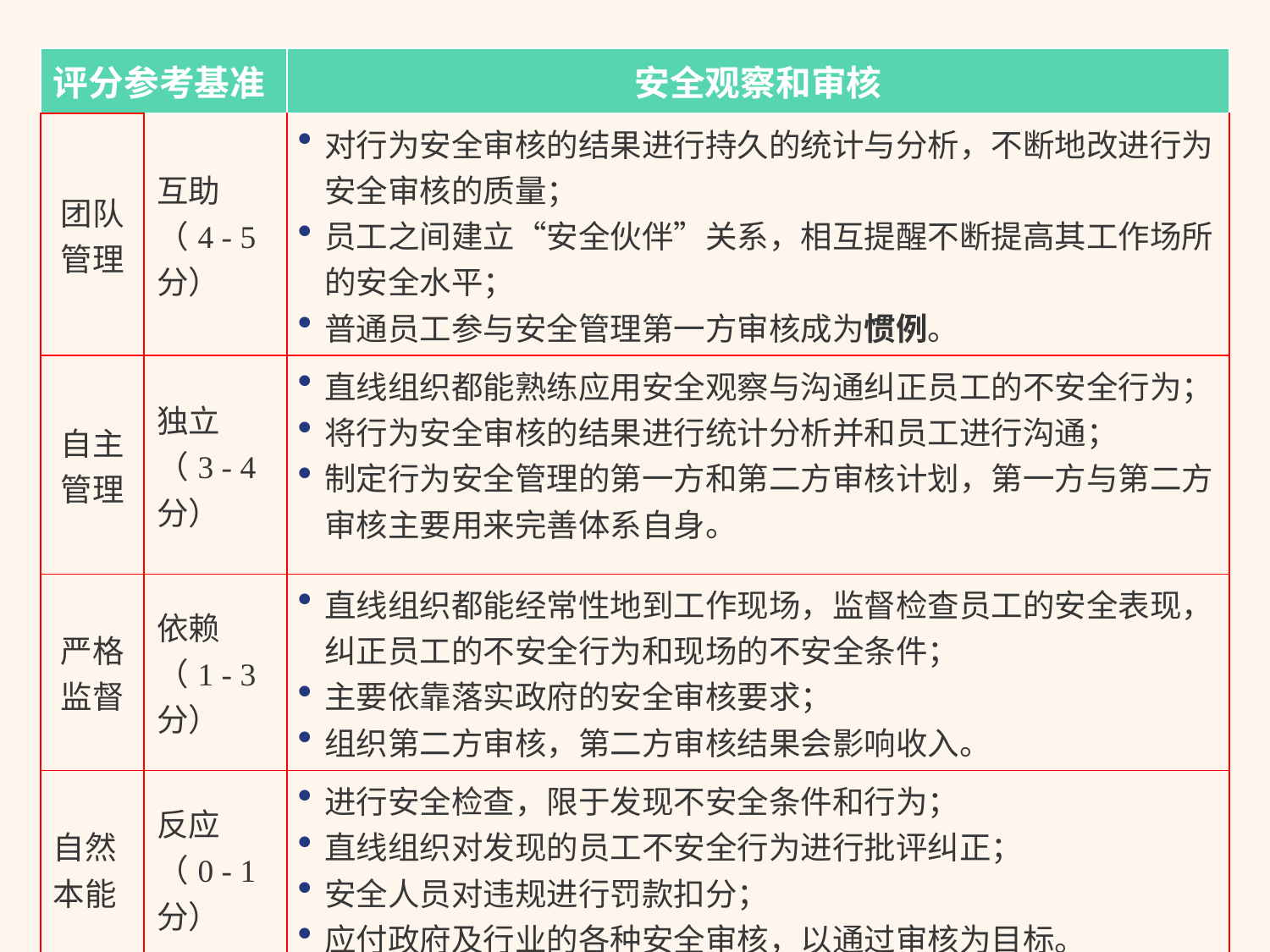

| 评分参考基准 |  | 安全观察和审核 |
| --- | --- | --- |
| 团队管理 | 互助（4 - 5分） | 对行为安全审核的结果进行持久的统计与分析，不断地改进行为安全审核的质量； 员工之间建立“安全伙伴”关系，相互提醒不断提高其工作场所的安全水平； 普通员工参与安全管理第一方审核成为惯例。 |
| 自主管理 | 独立（3 - 4分） | 直线组织都能熟练应用安全观察与沟通纠正员工的不安全行为； 将行为安全审核的结果进行统计分析并和员工进行沟通； 制定行为安全管理的第一方和第二方审核计划，第一方与第二方审核主要用来完善体系自身。 |
| 严格监督 | 依赖（1 - 3分） | 直线组织都能经常性地到工作现场，监督检查员工的安全表现，纠正员工的不安全行为和现场的不安全条件； 主要依靠落实政府的安全审核要求； 组织第二方审核，第二方审核结果会影响收入。 |
| 自然本能 | 反应（0 - 1分） | 进行安全检查，限于发现不安全条件和行为； 直线组织对发现的员工不安全行为进行批评纠正； 安全人员对违规进行罚款扣分； 应付政府及行业的各种安全审核，以通过审核为目标。 |